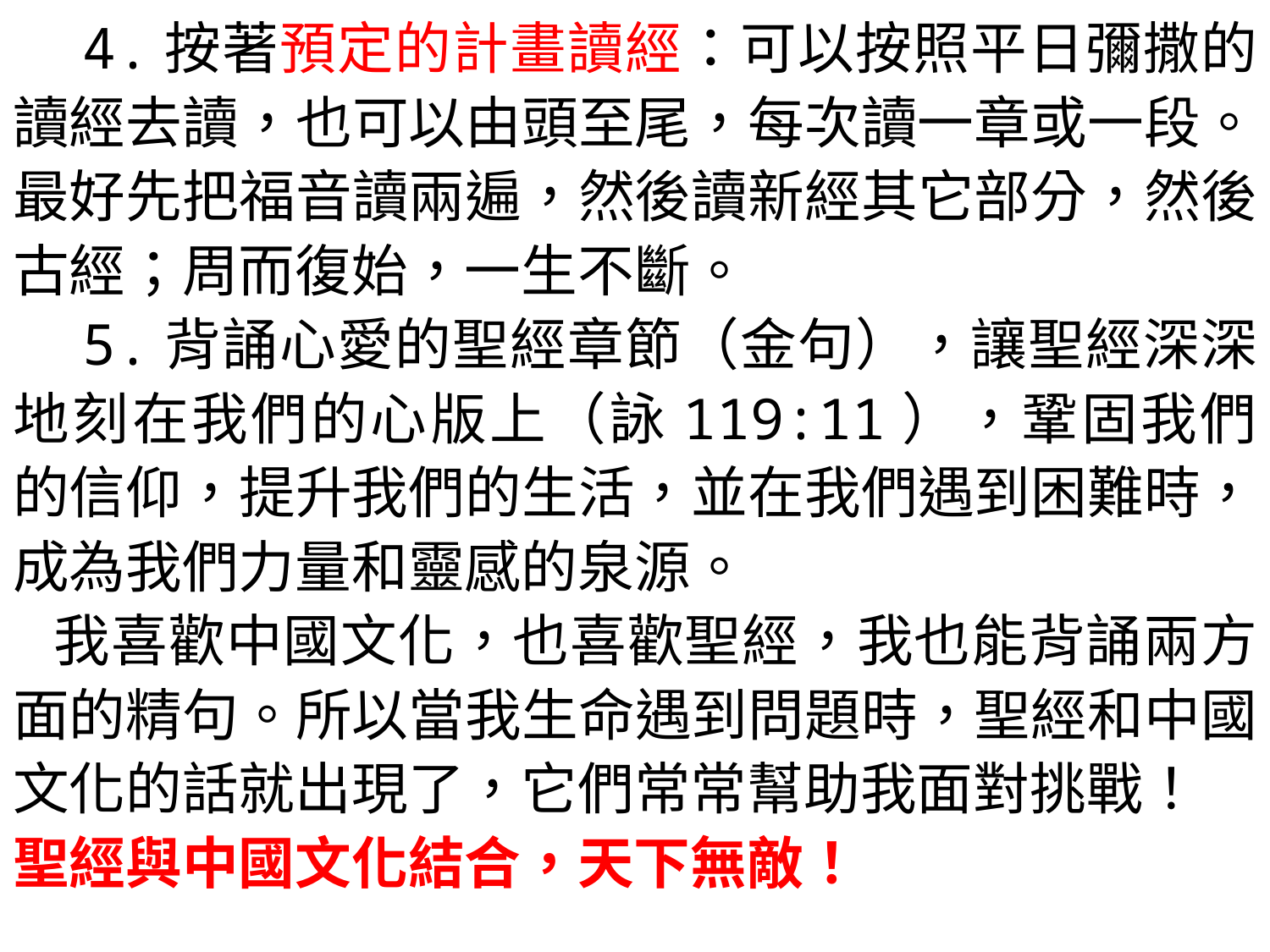

4.按著預定的計畫讀經：可以按照平日彌撒的讀經去讀，也可以由頭至尾，每次讀一章或一段。最好先把福音讀兩遍，然後讀新經其它部分，然後古經；周而復始，一生不斷。
  5.背誦心愛的聖經章節（金句），讓聖經深深地刻在我們的心版上（詠119:11），鞏固我們的信仰，提升我們的生活，並在我們遇到困難時，成為我們力量和靈感的泉源。
  我喜歡中國文化，也喜歡聖經，我也能背誦兩方面的精句。所以當我生命遇到問題時，聖經和中國文化的話就出現了，它們常常幫助我面對挑戰！
聖經與中國文化結合，天下無敵！